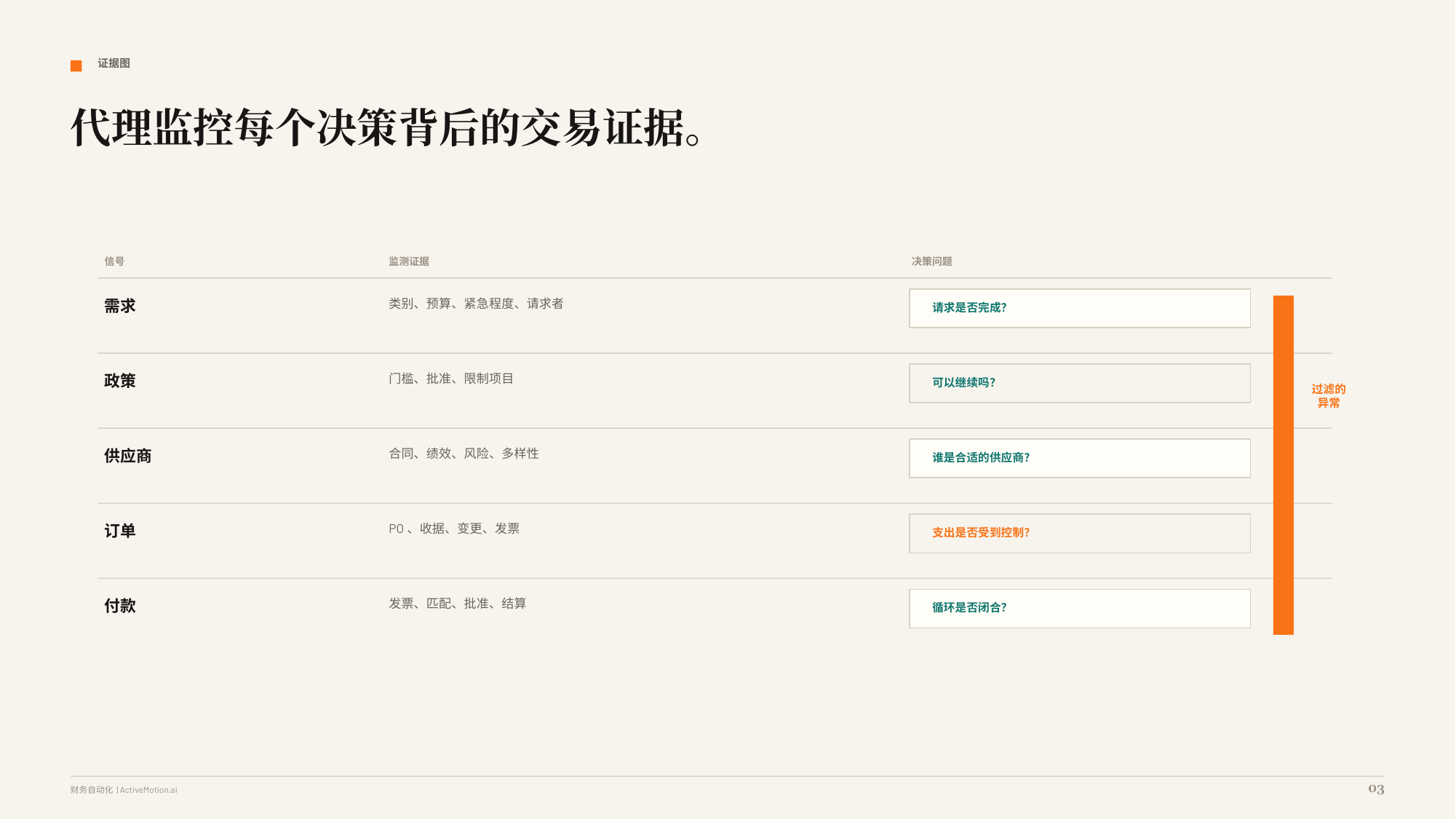

证据图

代理监控每个决策背后的交易证据。
信号
监测证据
决策问题

需求
类别、预算、紧急程度、请求者

请求是否完成？

政策
门槛、批准、限制项目
可以继续吗？
过滤的异常

供应商
合同、绩效、风险、多样性
谁是合适的供应商？

订单
PO、收据、变更、发票
支出是否受到控制？

付款
发票、匹配、批准、结算
循环是否闭合？

03
财务自动化 | ActiveMotion.ai